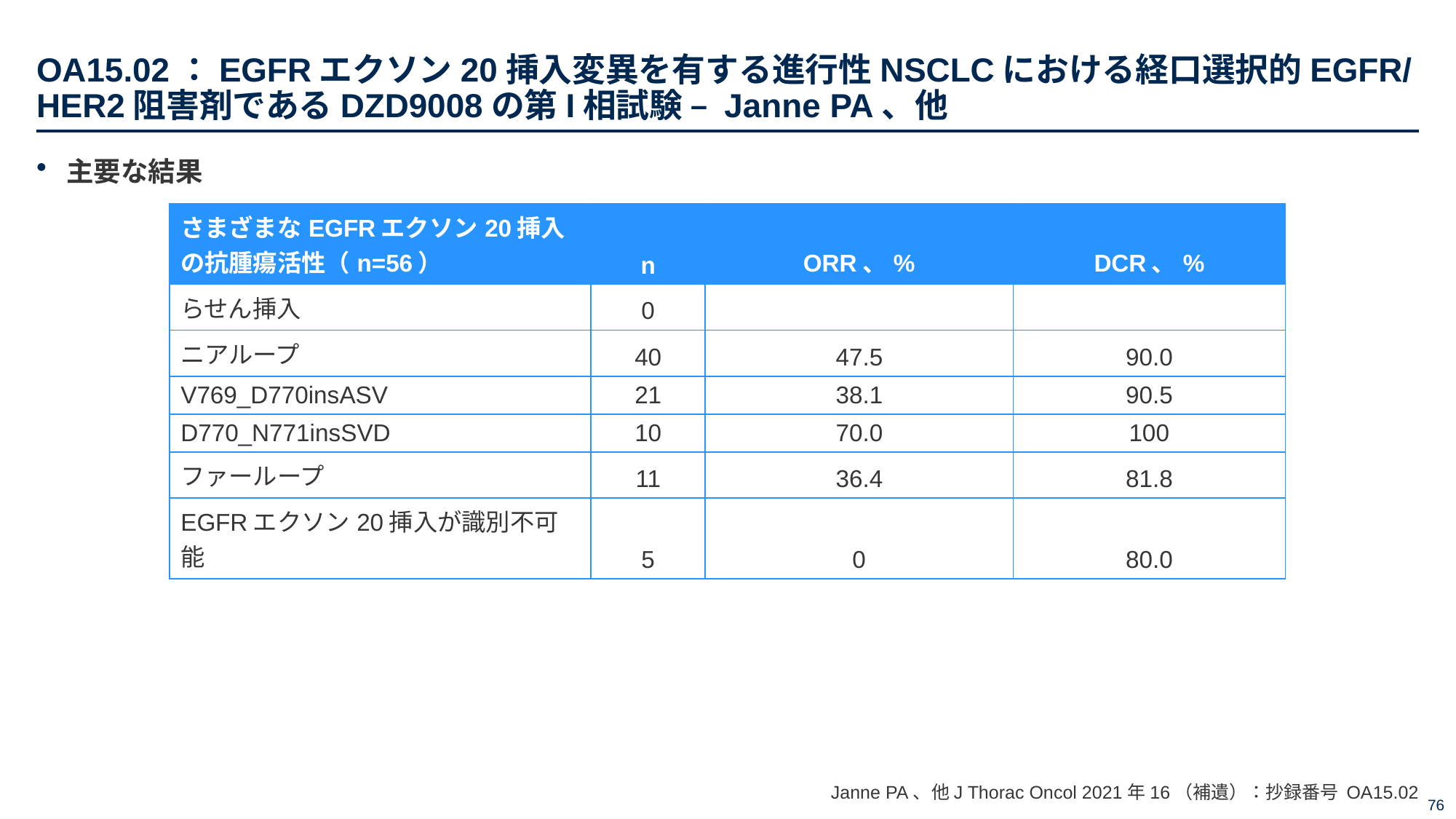

# OA15.02：EGFRエクソン20挿入変異を有する進行性NSCLCにおける経口選択的EGFR/ HER2阻害剤であるDZD9008の第I相試験 – Janne PA、他
主要な結果
| さまざまなEGFRエクソン20挿入の抗腫瘍活性（n=56） | n | ORR、% | DCR、% |
| --- | --- | --- | --- |
| らせん挿入 | 0 |  |  |
| ニアループ | 40 | 47.5 | 90.0 |
| V769\_D770insASV | 21 | 38.1 | 90.5 |
| D770\_N771insSVD | 10 | 70.0 | 100 |
| ファーループ | 11 | 36.4 | 81.8 |
| EGFRエクソン20挿入が識別不可能 | 5 | 0 | 80.0 |
Janne PA、他J Thorac Oncol 2021年16（補遺）：抄録番号 OA15.02